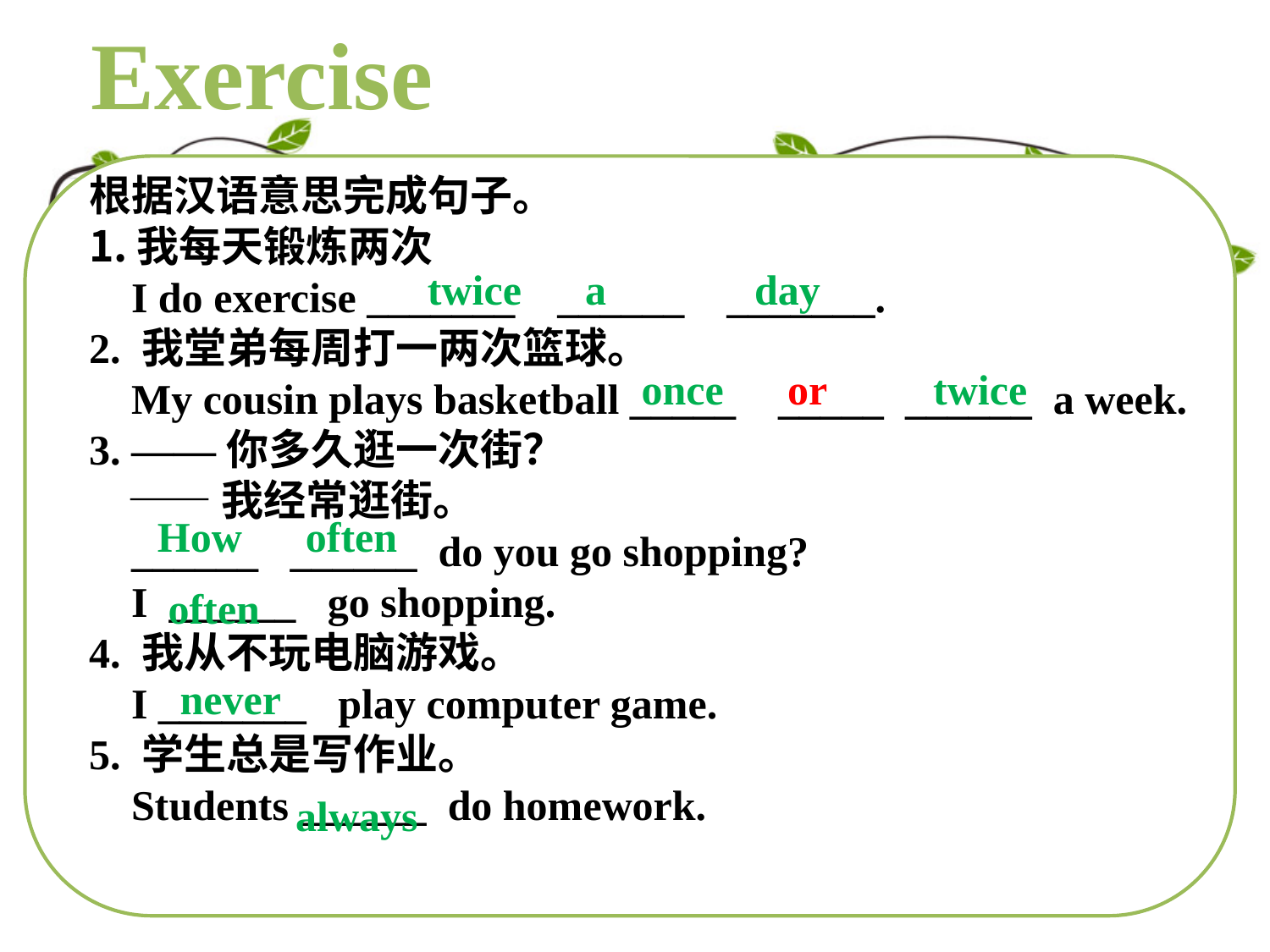

Exercise

根据汉语意思完成句子。
我每天锻炼两次
    I do exercise _______    ______    _______.
2. 我堂弟每周打一两次篮球。
    My cousin plays basketball _____    _____  ______  a week.
3. ——你多久逛一次街？
    ——我经常逛街。
    ______   ______  do you go shopping?
    I  ______   go shopping.
4. 我从不玩电脑游戏。
    I _______   play computer game.
5. 学生总是写作业。
    Students ______  do homework.

twice      a              day
once      or          twice
How      often
often
never
always